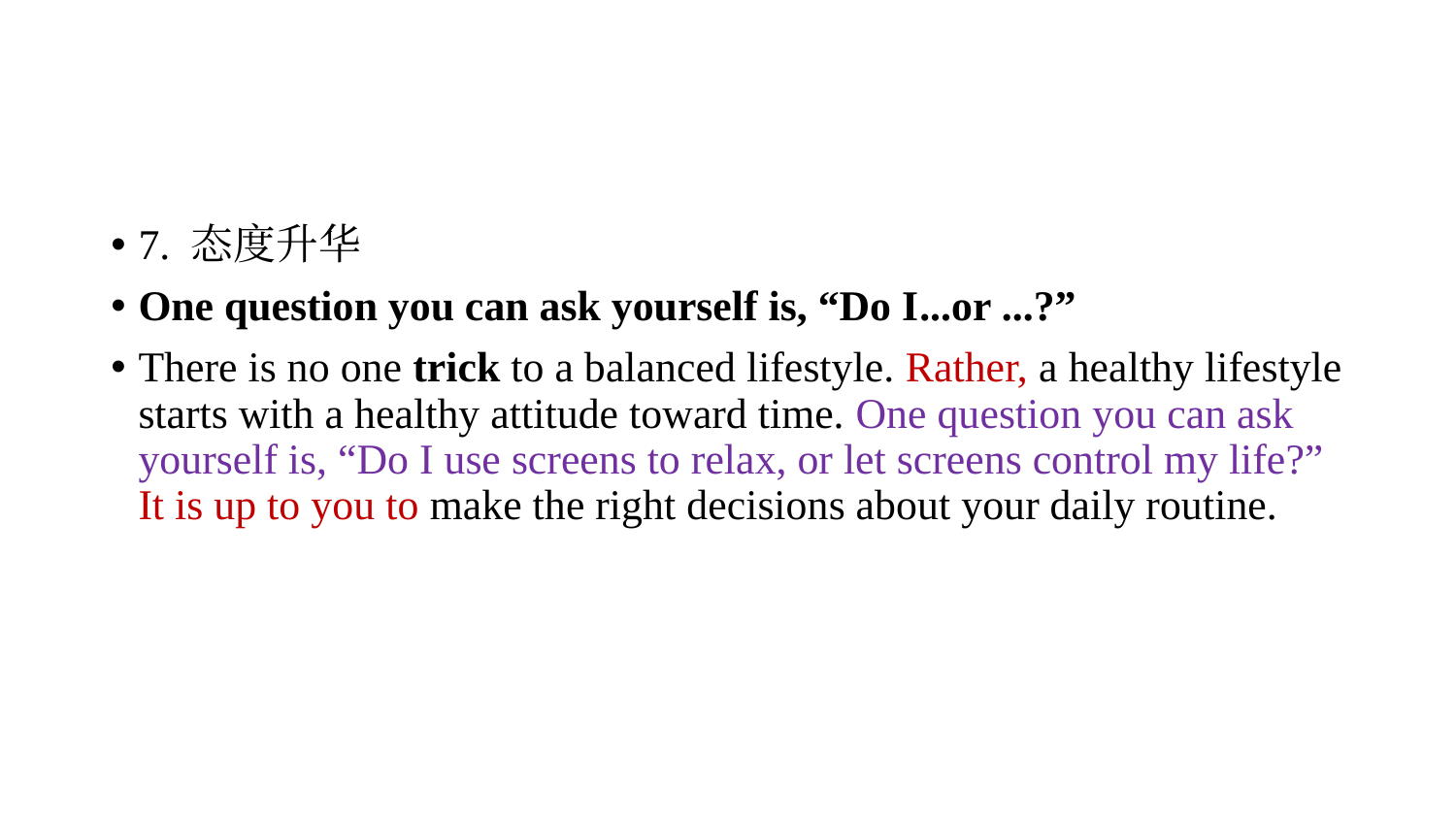

#
7. 态度升华
One question you can ask yourself is, “Do I...or ...?”
There is no one trick to a balanced lifestyle. Rather, a healthy lifestyle starts with a healthy attitude toward time. One question you can ask yourself is, “Do I use screens to relax, or let screens control my life?” It is up to you to make the right decisions about your daily routine.